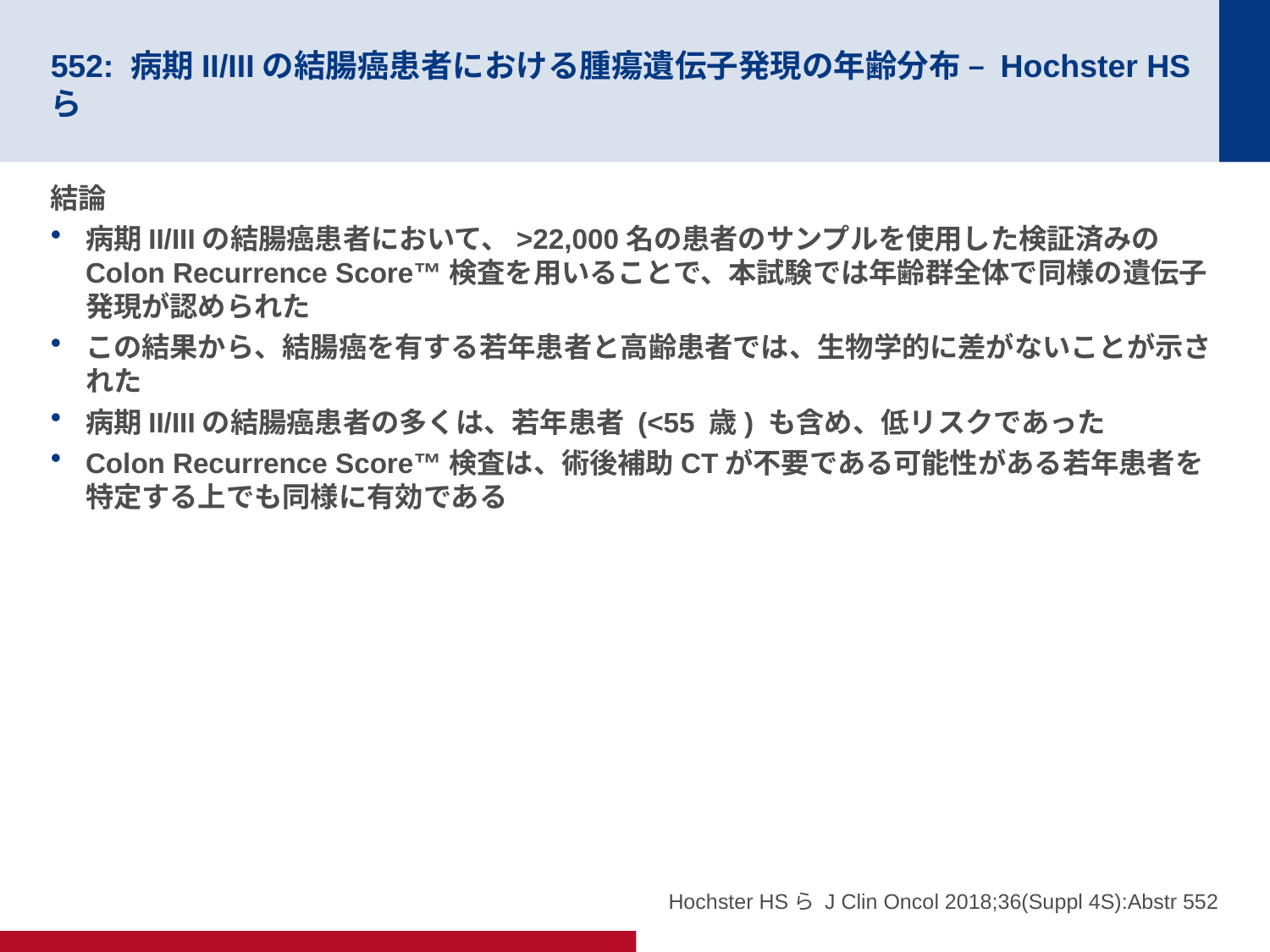

# 552: 病期II/IIIの結腸癌患者における腫瘍遺伝子発現の年齢分布 – Hochster HSら
結論
病期II/IIIの結腸癌患者において、>22,000名の患者のサンプルを使用した検証済みのColon Recurrence Score™検査を用いることで、本試験では年齢群全体で同様の遺伝子発現が認められた
この結果から、結腸癌を有する若年患者と高齢患者では、生物学的に差がないことが示された
病期II/IIIの結腸癌患者の多くは、若年患者 (<55 歳) も含め、低リスクであった
Colon Recurrence Score™検査は、術後補助CTが不要である可能性がある若年患者を特定する上でも同様に有効である

Hochster HSら J Clin Oncol 2018;36(Suppl 4S):Abstr 552